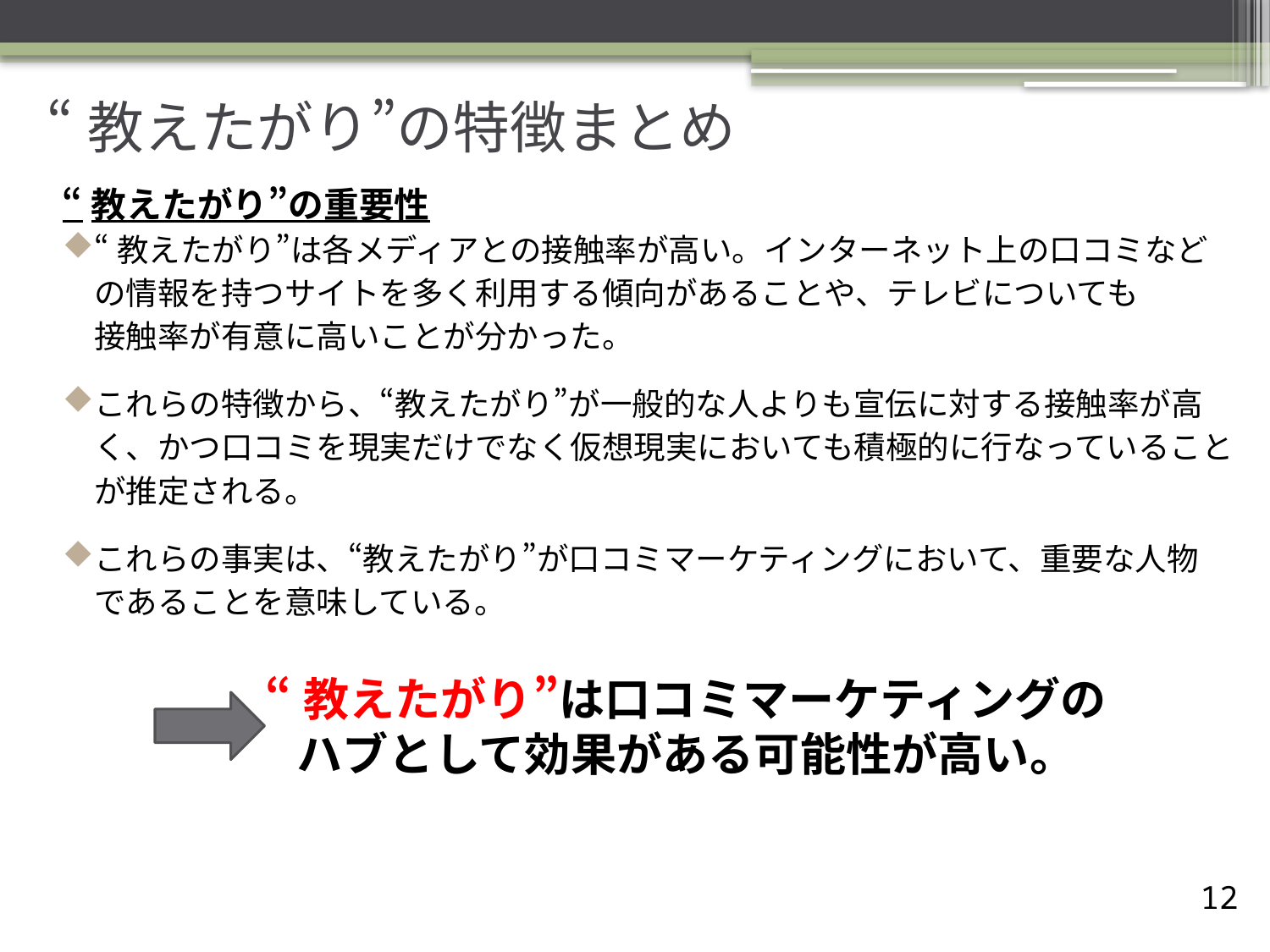

# “教えたがり”の特徴まとめ
“教えたがり”の重要性
“教えたがり”は各メディアとの接触率が高い。インターネット上の口コミなど
　の情報を持つサイトを多く利用する傾向があることや、テレビについても
　接触率が有意に高いことが分かった。

これらの特徴から、“教えたがり”が一般的な人よりも宣伝に対する接触率が高
　く、かつ口コミを現実だけでなく仮想現実においても積極的に行なっていること
　が推定される。

これらの事実は、“教えたがり”が口コミマーケティングにおいて、重要な人物
　であることを意味している。

“教えたがり”は口コミマーケティングの
ハブとして効果がある可能性が高い。

12